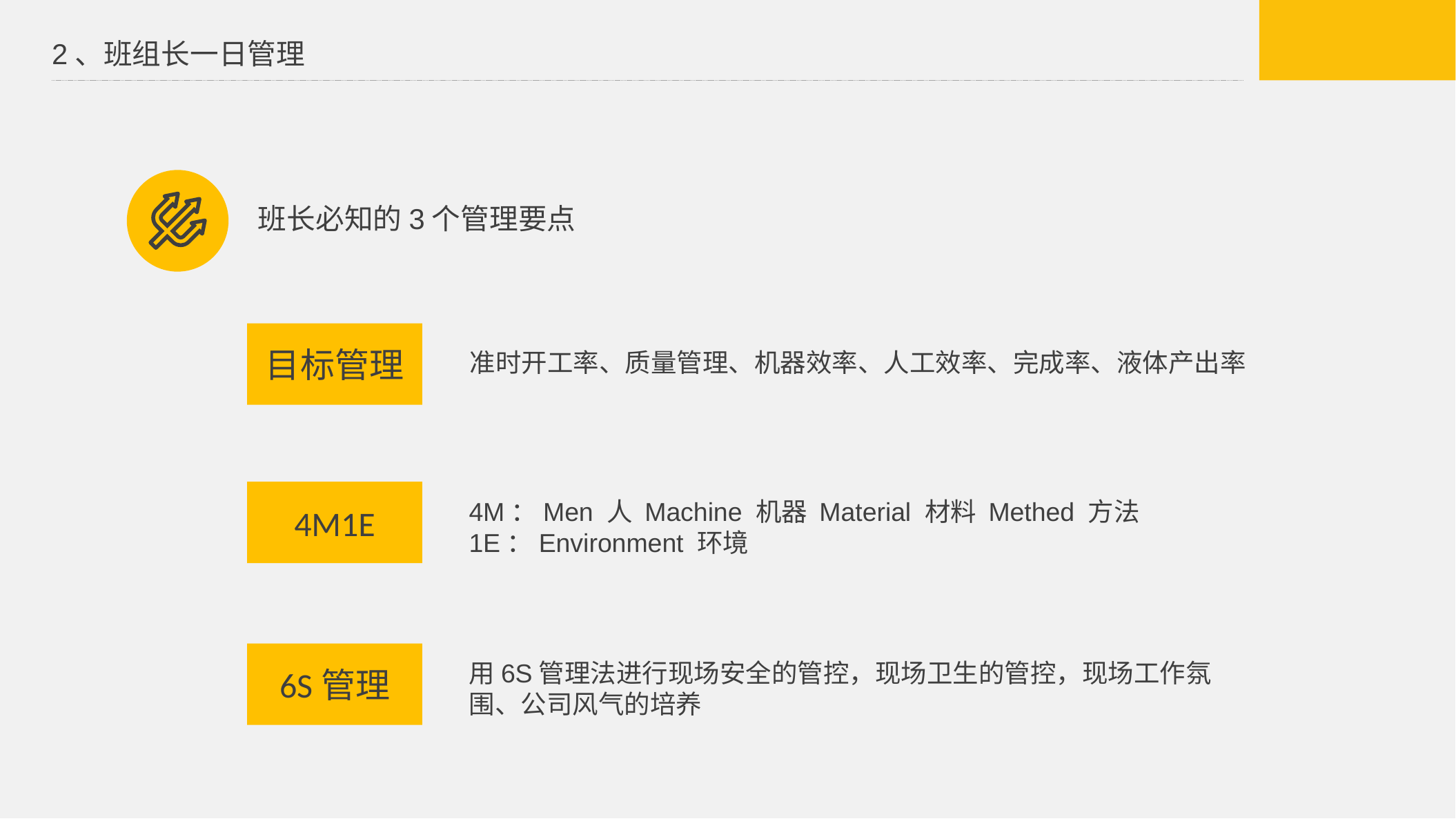

2、班组长一日管理

班长必知的3个管理要点

目标管理
准时开工率、质量管理、机器效率、人工效率、完成率、液体产出率
4M1E
4M：Men 人 Machine 机器 Material 材料 Methed 方法
1E：Environment 环境
6S管理
用6S管理法进行现场安全的管控，现场卫生的管控，现场工作氛围、公司风气的培养